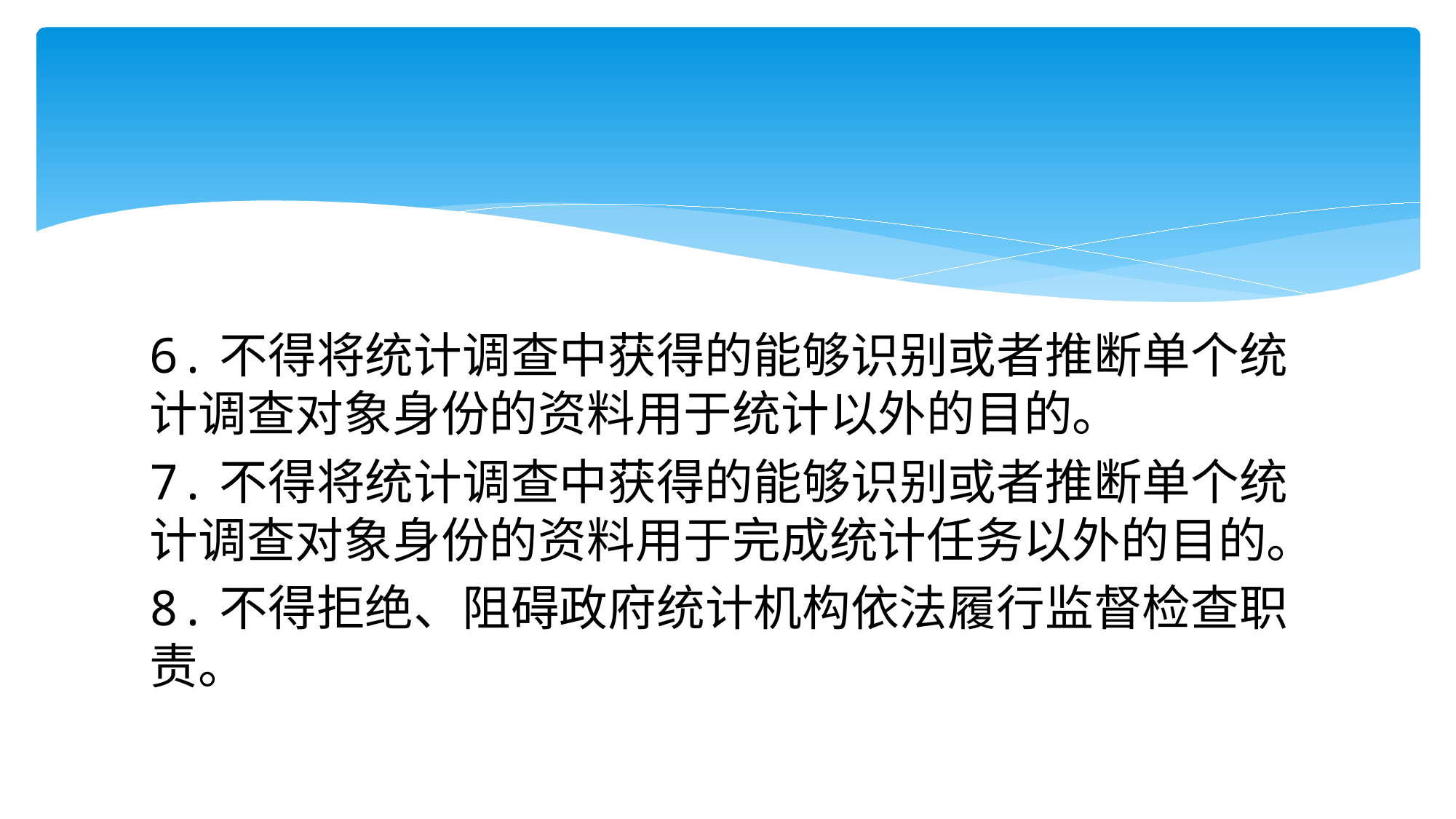

6.不得将统计调查中获得的能够识别或者推断单个统计调查对象身份的资料用于统计以外的目的。
7.不得将统计调查中获得的能够识别或者推断单个统计调查对象身份的资料用于完成统计任务以外的目的。
8.不得拒绝、阻碍政府统计机构依法履行监督检查职责。